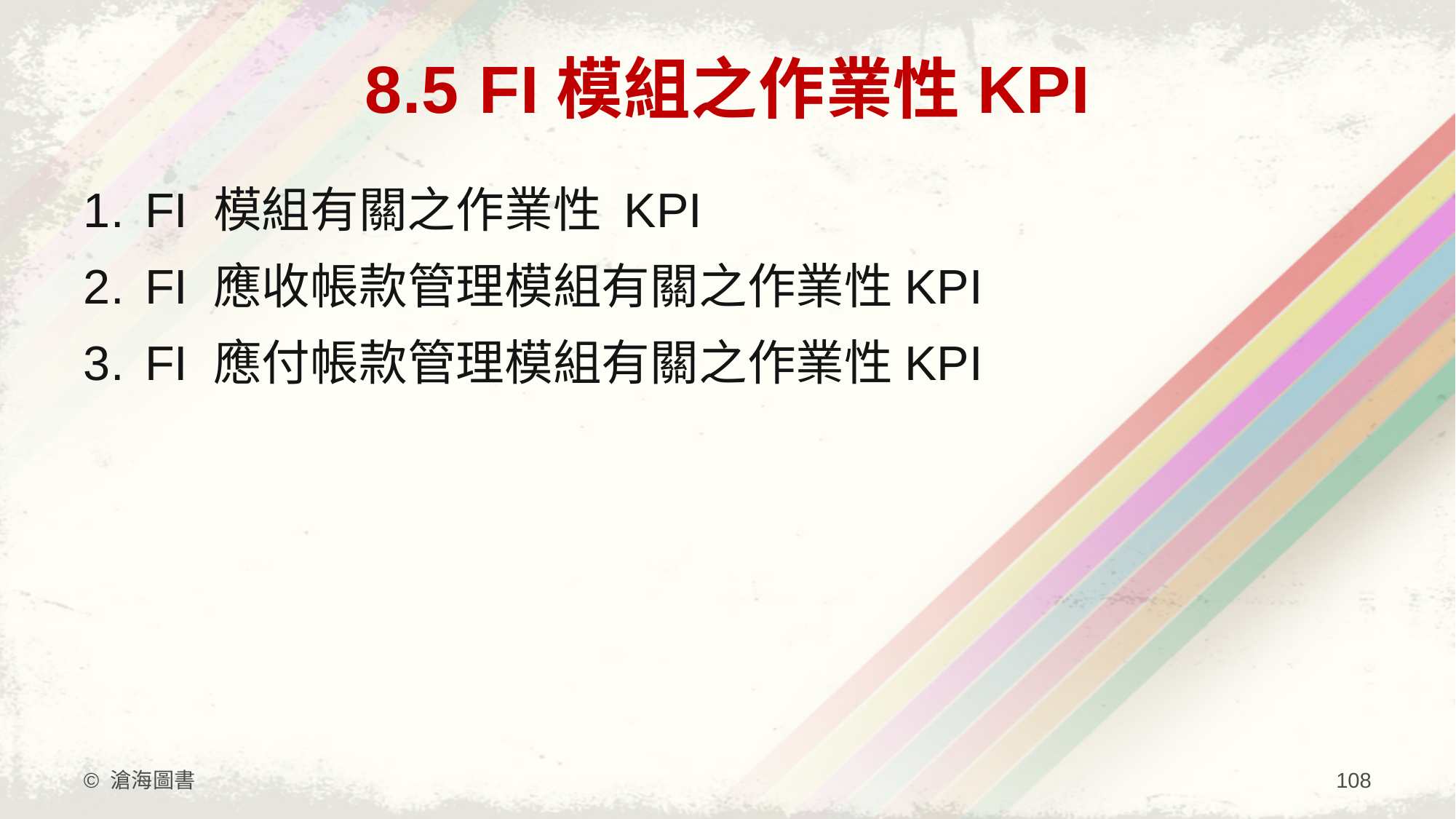

# 8.5 FI模組之作業性KPI
FI 模組有關之作業性 KPI
FI 應收帳款管理模組有關之作業性KPI
FI 應付帳款管理模組有關之作業性KPI

© 滄海圖書
108